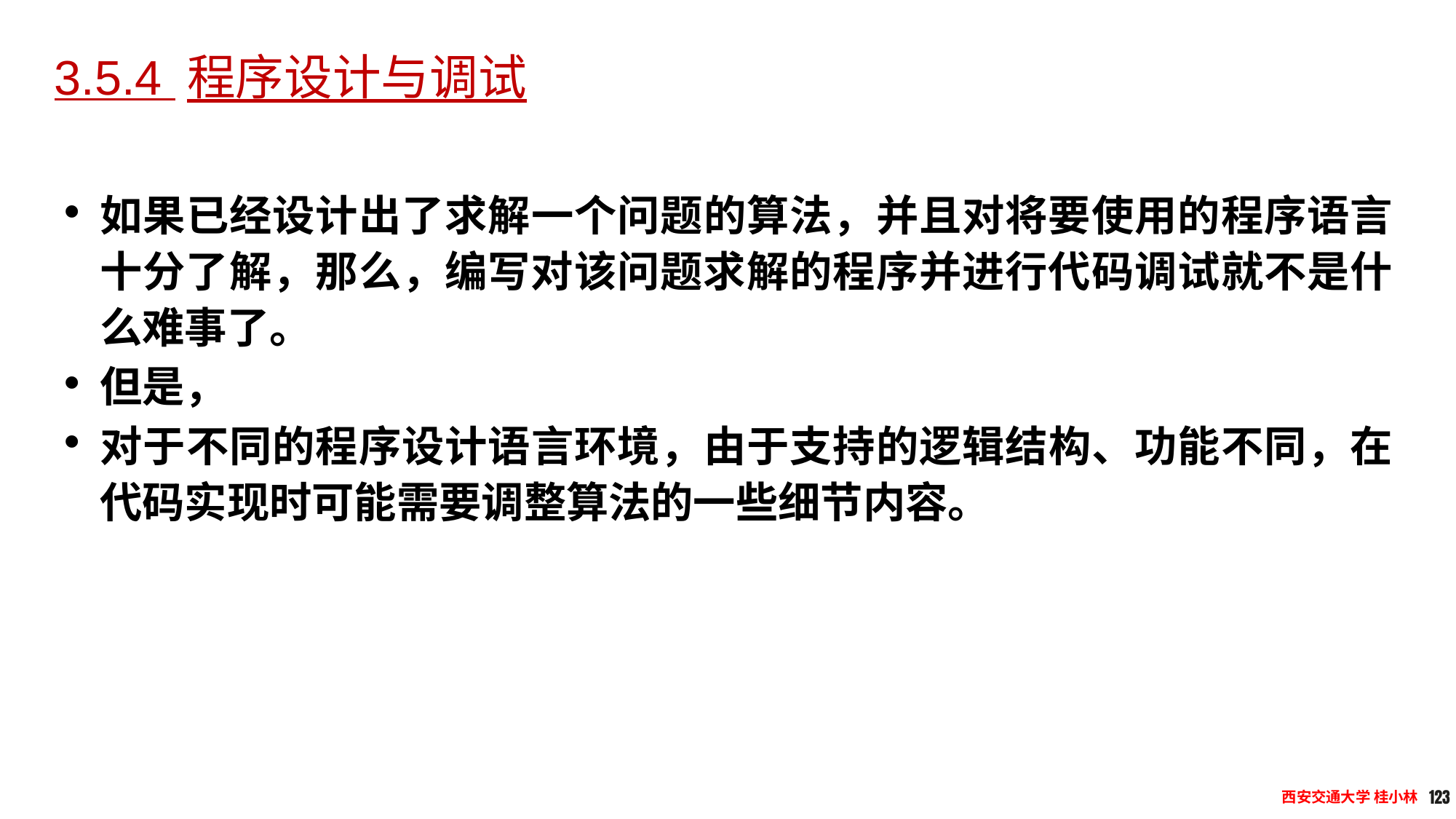

# 3.5.4 程序设计与调试

如果已经设计出了求解一个问题的算法，并且对将要使用的程序语言十分了解，那么，编写对该问题求解的程序并进行代码调试就不是什么难事了。
但是，
对于不同的程序设计语言环境，由于支持的逻辑结构、功能不同，在代码实现时可能需要调整算法的一些细节内容。